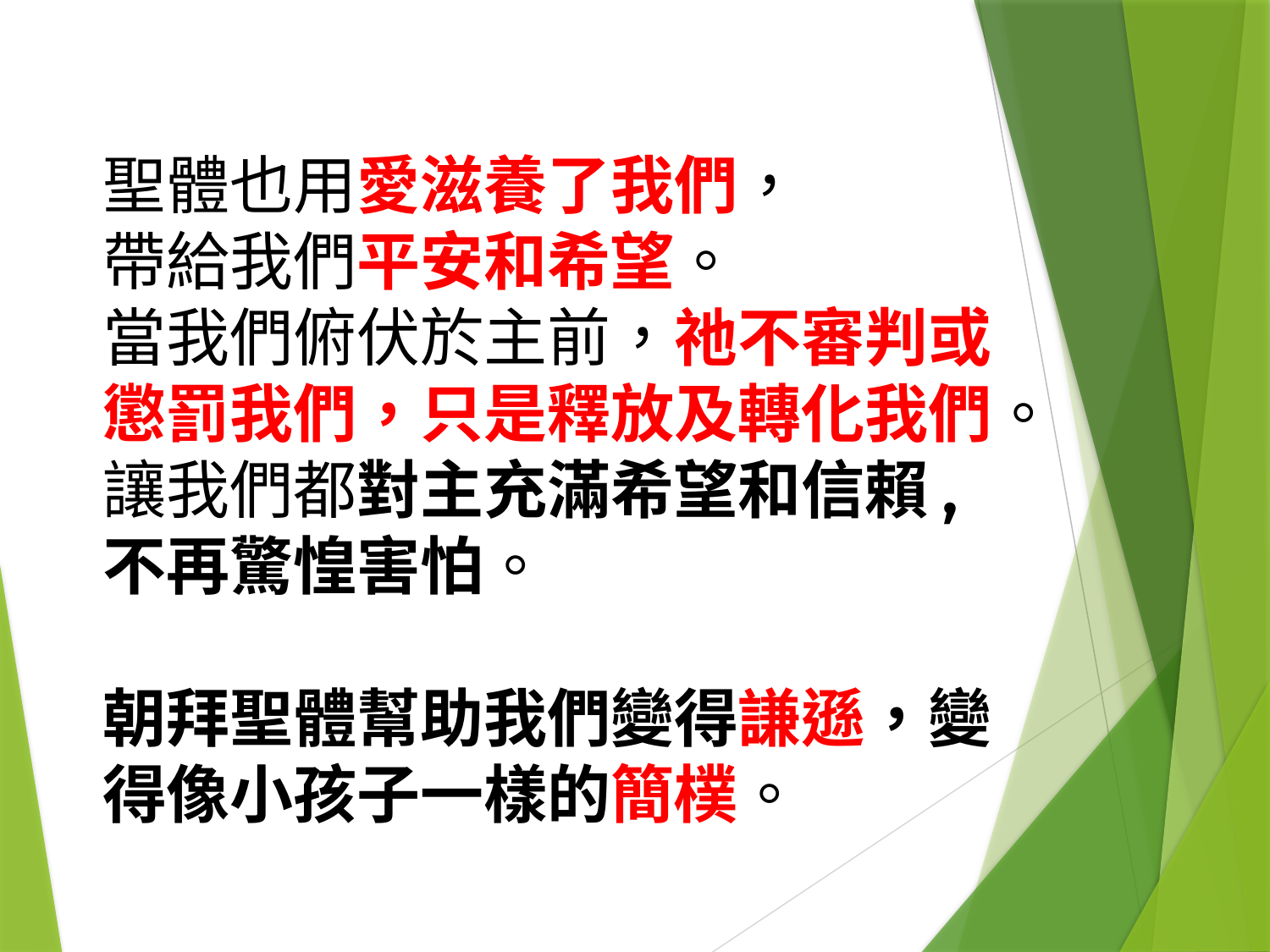

聖體也用愛滋養了我們，
帶給我們平安和希望。
當我們俯伏於主前，祂不審判或懲罰我們，只是釋放及轉化我們。
讓我們都對主充滿希望和信賴,
不再驚惶害怕。

朝拜聖體幫助我們變得謙遜，變得像小孩子一樣的簡樸。